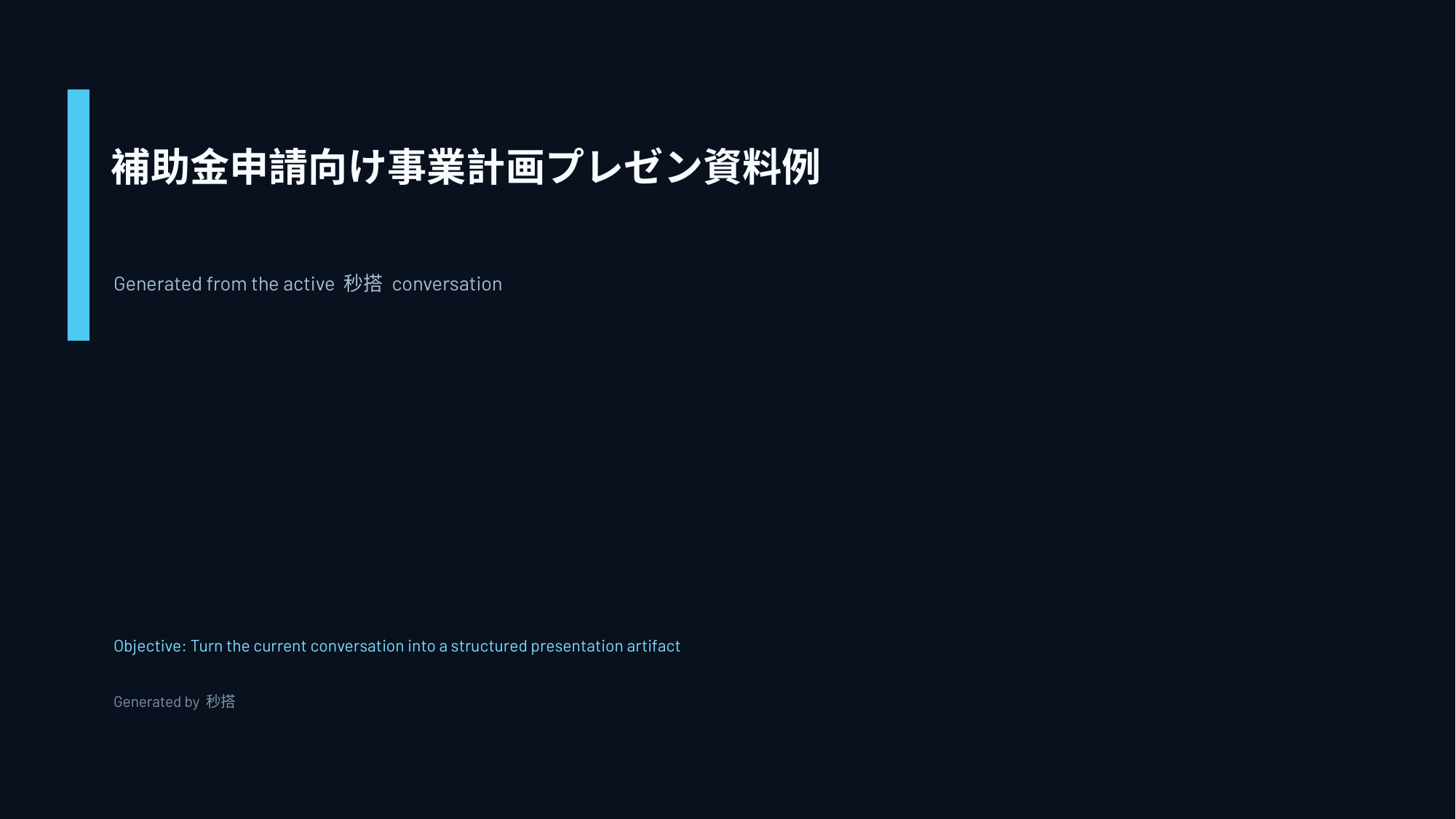

補助金申請向け事業計画プレゼン資料例
Generated from the active 秒搭 conversation
Objective: Turn the current conversation into a structured presentation artifact
Generated by 秒搭